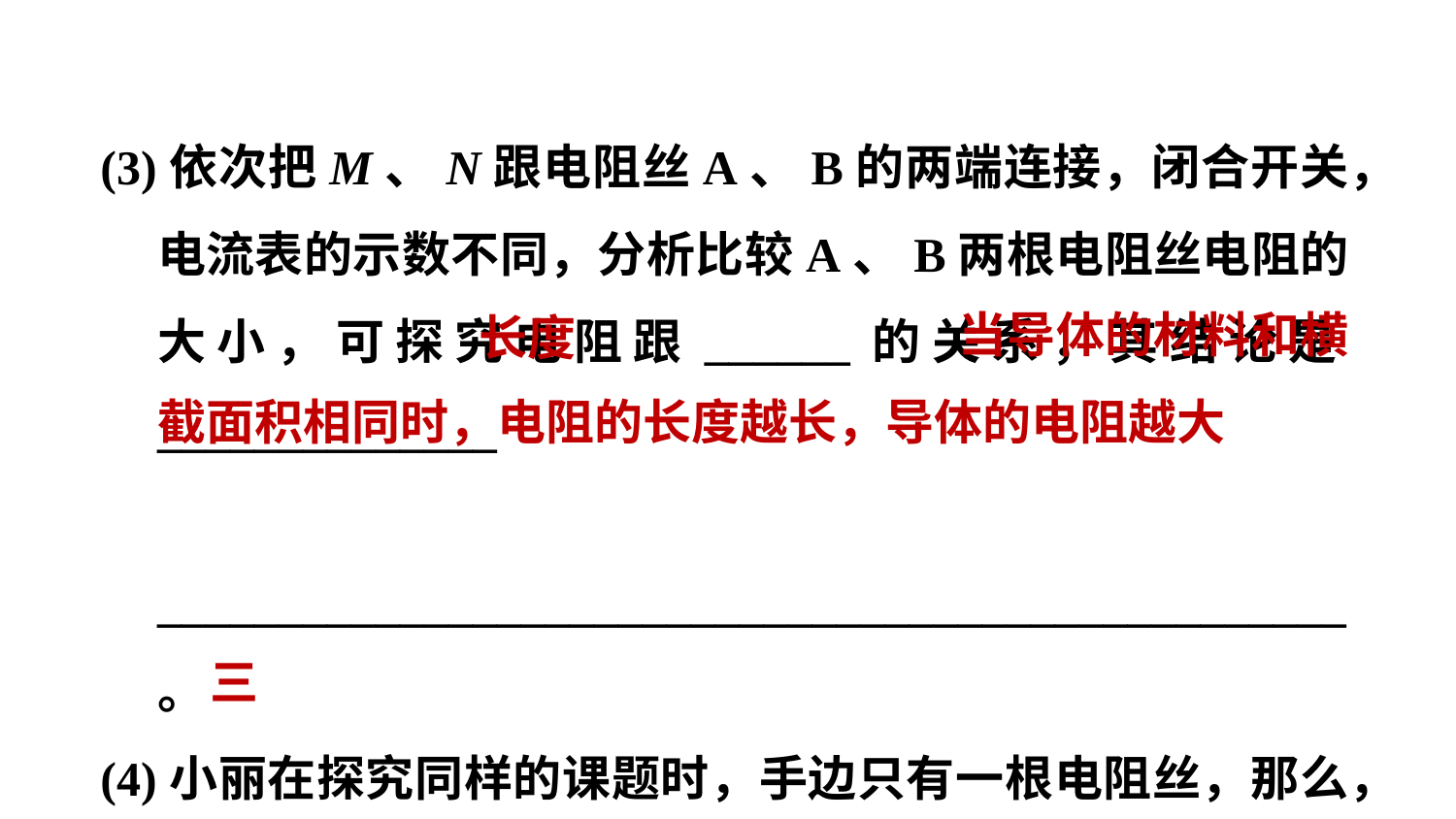

(3)依次把M、N跟电阻丝A、B的两端连接，闭合开关，电流表的示数不同，分析比较A、B两根电阻丝电阻的大小，可探究电阻跟______的关系，其结论是______________
	_________________________________________________。
(4)小丽在探究同样的课题时，手边只有一根电阻丝，那么，她利用这根电阻丝和上述电路，不能够完成猜想________(填“一” “二”或“三”)的实验验证。
                                                                      当导体的材料和横截面积相同时，电阻的长度越长，导体的电阻越大
长度
三